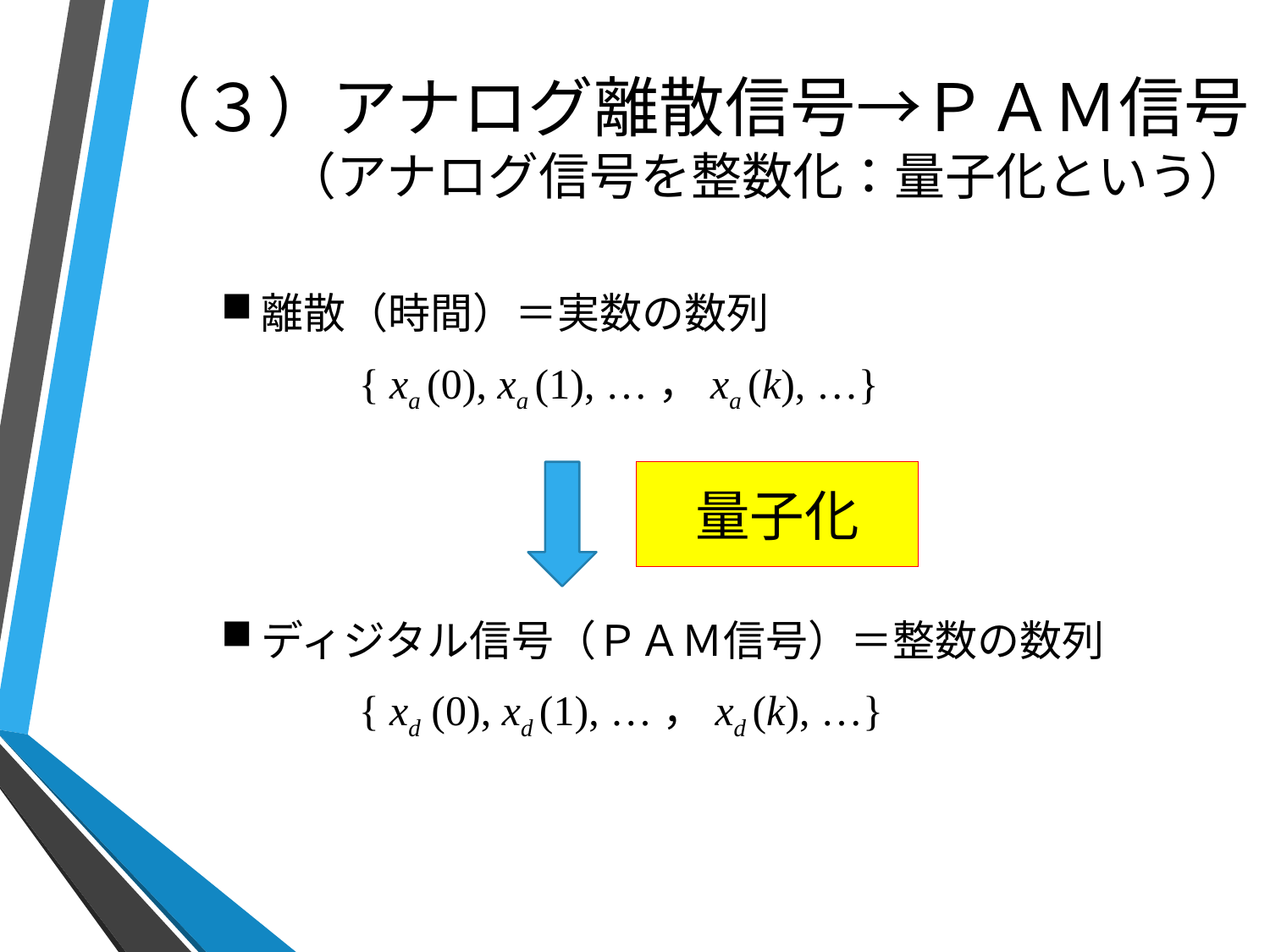

# （３）アナログ離散信号→ＰＡＭ信号 （アナログ信号を整数化：量子化という）
離散（時間）＝実数の数列
　　　{ xa (0), xa (1), …，xa (k), …}

量子化
ディジタル信号（ＰＡＭ信号）＝整数の数列
　　　{ xd (0), xd (1), …，xd (k), …}